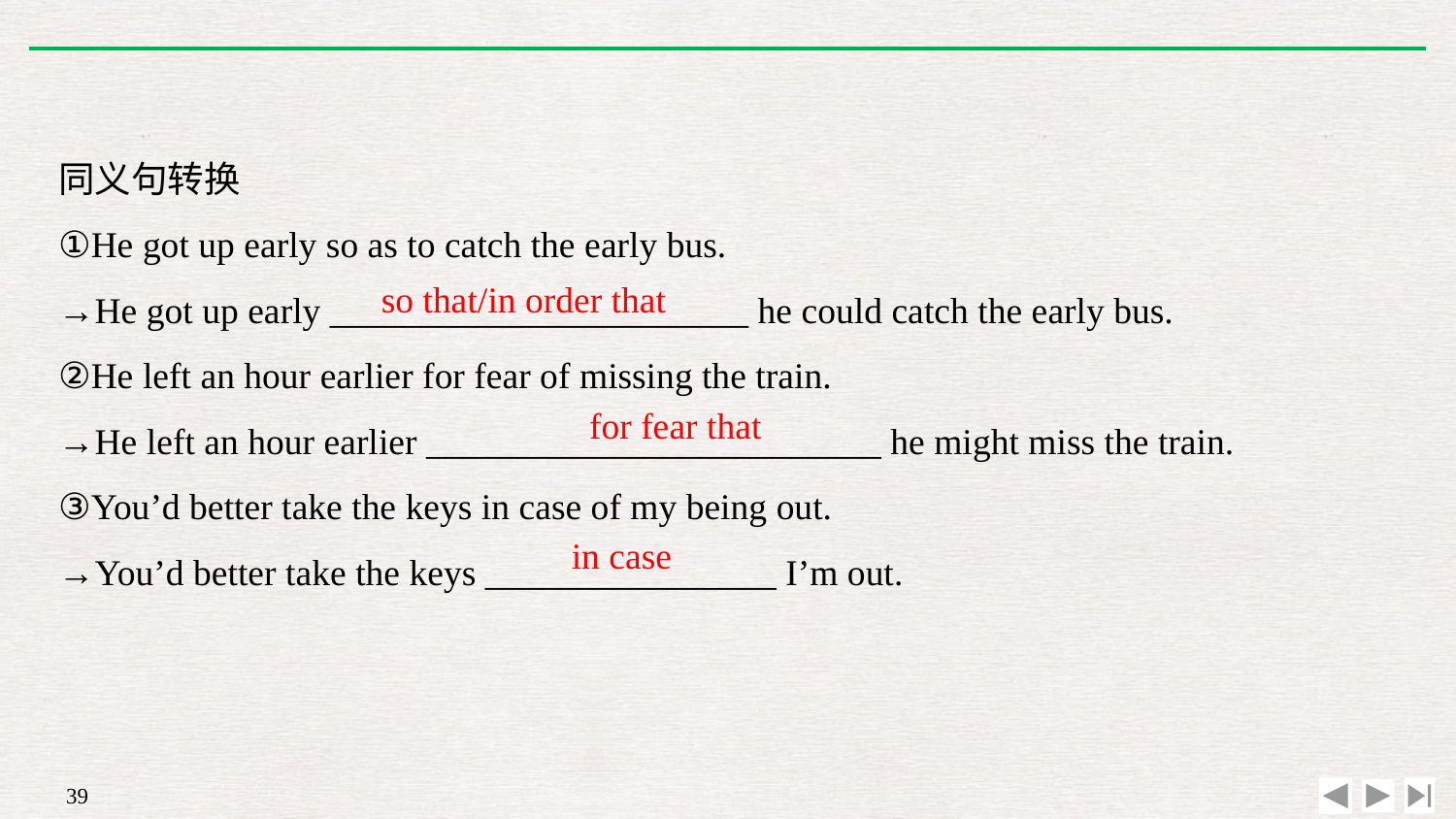

同义句转换
①He got up early so as to catch the early bus.
→He got up early _______________________ he could catch the early bus.
②He left an hour earlier for fear of missing the train.
→He left an hour earlier _________________________ he might miss the train.
③You’d better take the keys in case of my being out.
→You’d better take the keys ________________ I’m out.
so that/in order that
for fear that
in case